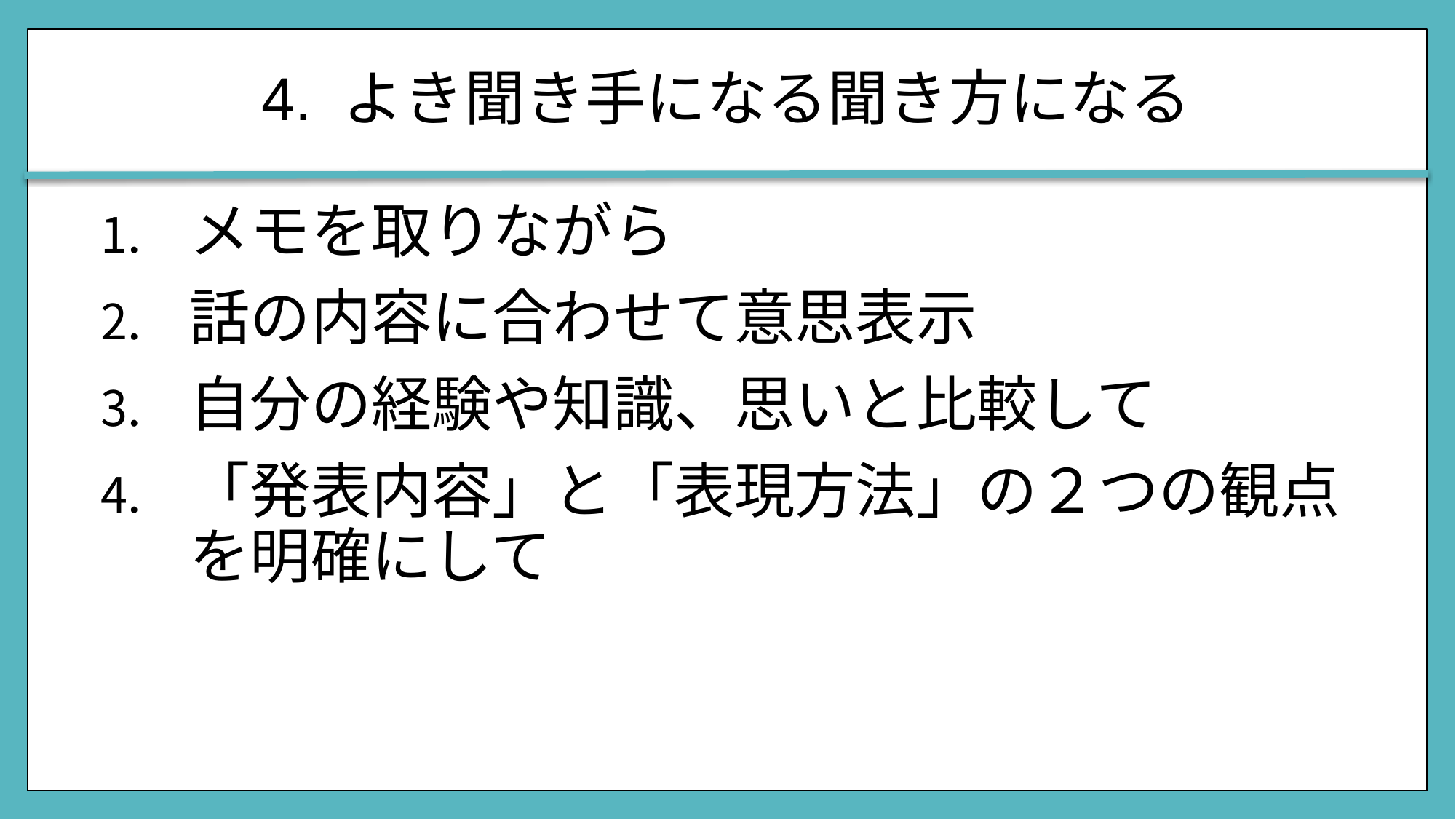

# 4. よき聞き手になる聞き方になる
メモを取りながら
話の内容に合わせて意思表示
自分の経験や知識、思いと比較して
「発表内容」と「表現方法」の２つの観点を明確にして